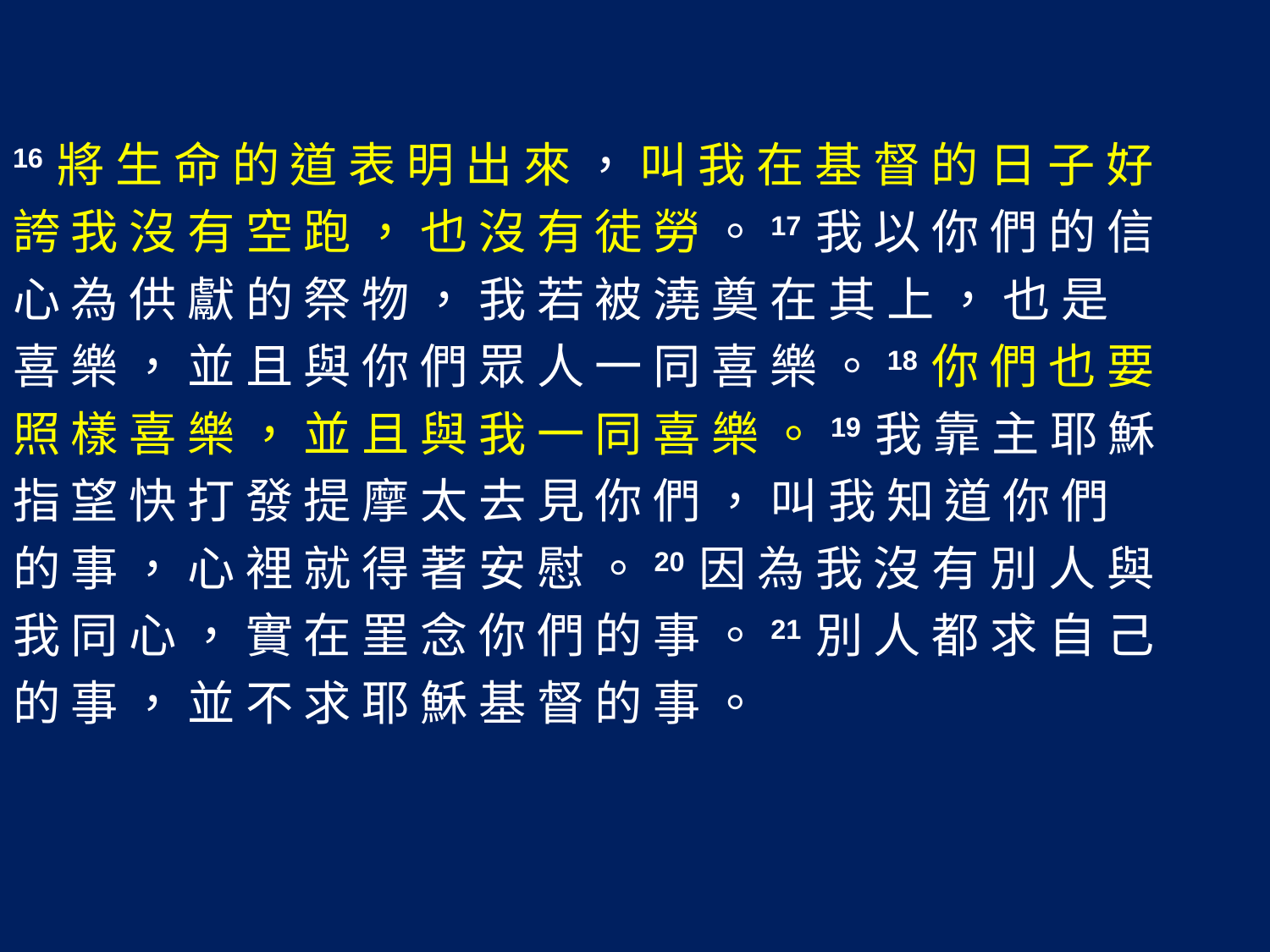

16 將 生 命 的 道 表 明 出 來 ， 叫 我 在 基 督 的 日 子 好
誇 我 沒 有 空 跑 ， 也 沒 有 徒 勞 。17 我 以 你 們 的 信
心 為 供 獻 的 祭 物 ， 我 若 被 澆 奠 在 其 上 ， 也 是
喜 樂 ， 並 且 與 你 們 眾 人 一 同 喜 樂 。18 你 們 也 要
照 樣 喜 樂 ， 並 且 與 我 一 同 喜 樂 。 19 我 靠 主 耶 穌
指 望 快 打 發 提 摩 太 去 見 你 們 ， 叫 我 知 道 你 們
的 事 ， 心 裡 就 得 著 安 慰 。20 因 為 我 沒 有 別 人 與
我 同 心 ， 實 在 罣 念 你 們 的 事 。21 別 人 都 求 自 己
的 事 ， 並 不 求 耶 穌 基 督 的 事 。